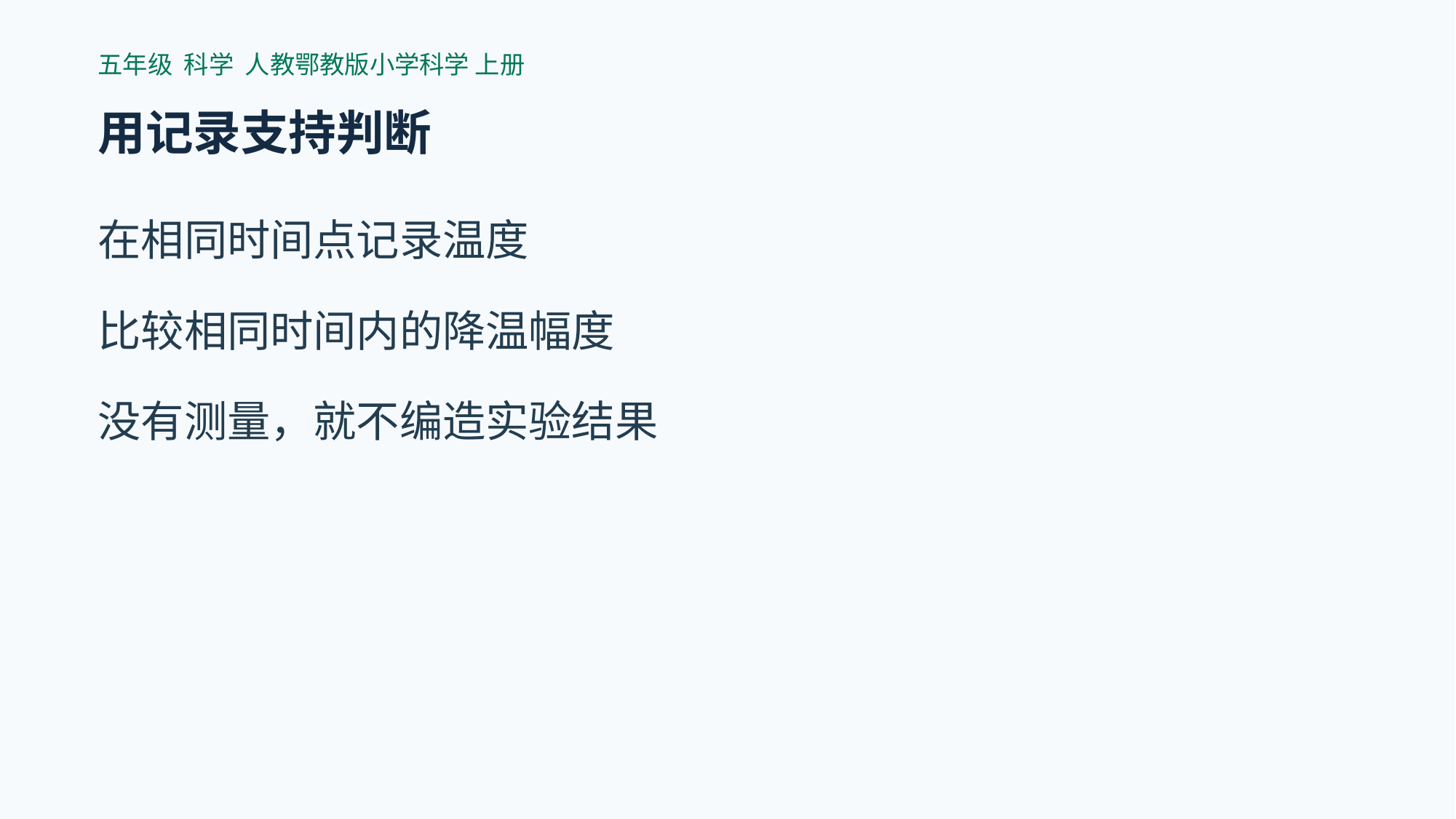

五年级  科学  人教鄂教版小学科学 上册
用记录支持判断
在相同时间点记录温度
比较相同时间内的降温幅度
没有测量，就不编造实验结果